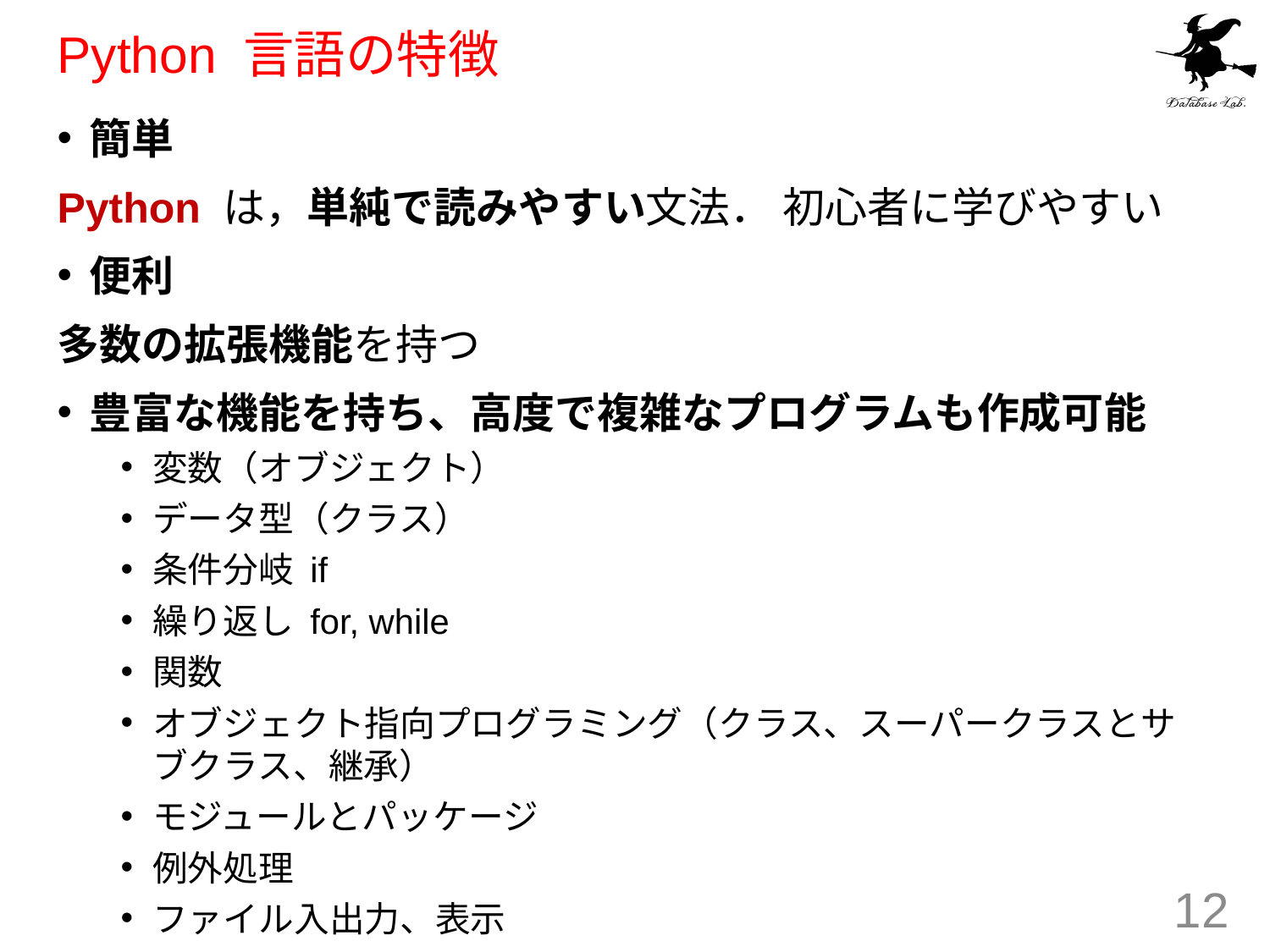

# Python 言語の特徴
簡単
Python は，単純で読みやすい文法． 初心者に学びやすい
便利
多数の拡張機能を持つ
豊富な機能を持ち、高度で複雑なプログラムも作成可能
変数（オブジェクト）
データ型（クラス）
条件分岐 if
繰り返し for, while
関数
オブジェクト指向プログラミング（クラス、スーパークラスとサブクラス、継承）
モジュールとパッケージ
例外処理
ファイル入出力、表示

12